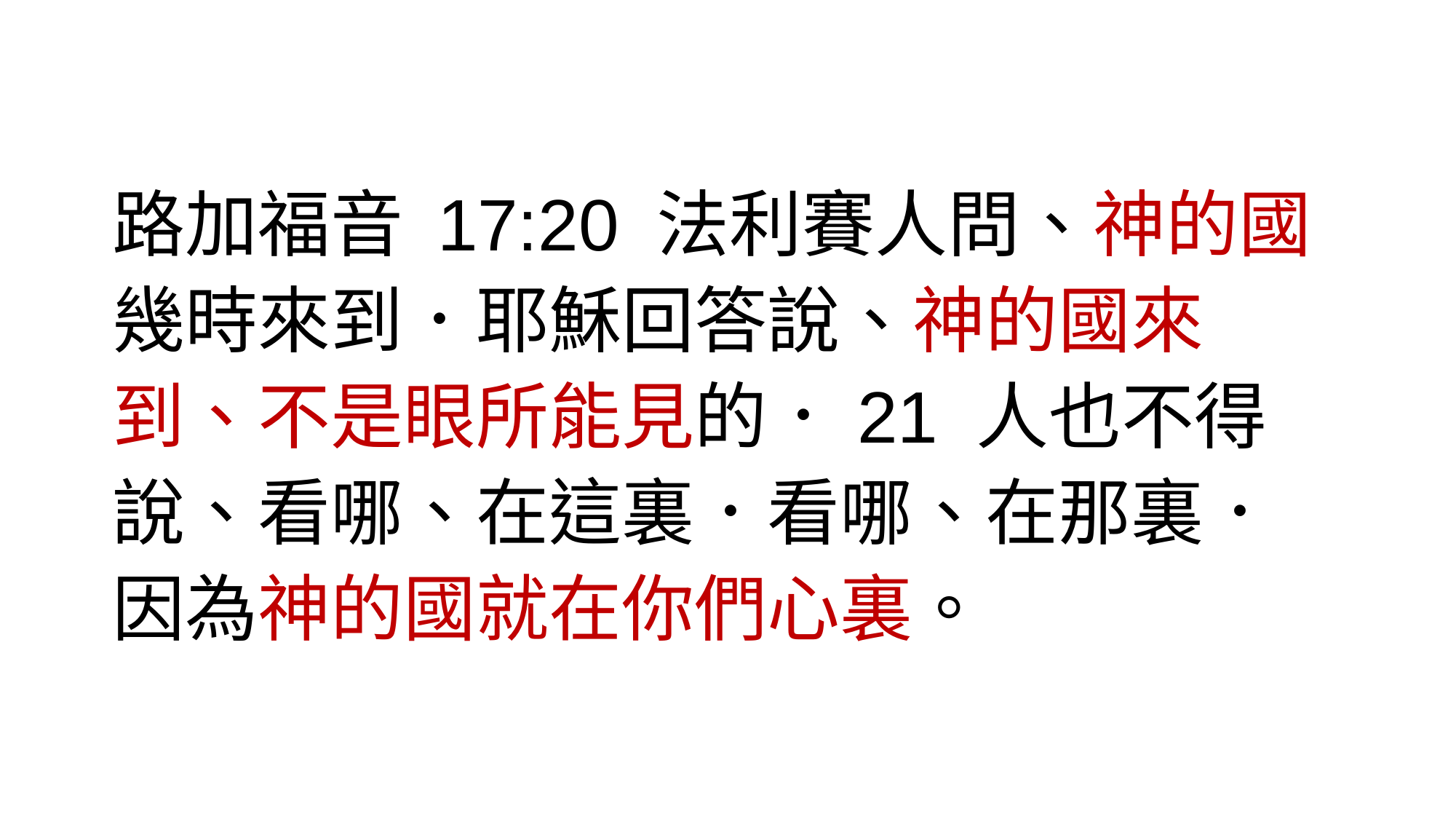

路加福音 17:20 法利賽人問、神的國幾時來到．耶穌回答說、神的國來到、不是眼所能見的．21 人也不得說、看哪、在這裏．看哪、在那裏．因為神的國就在你們心裏。